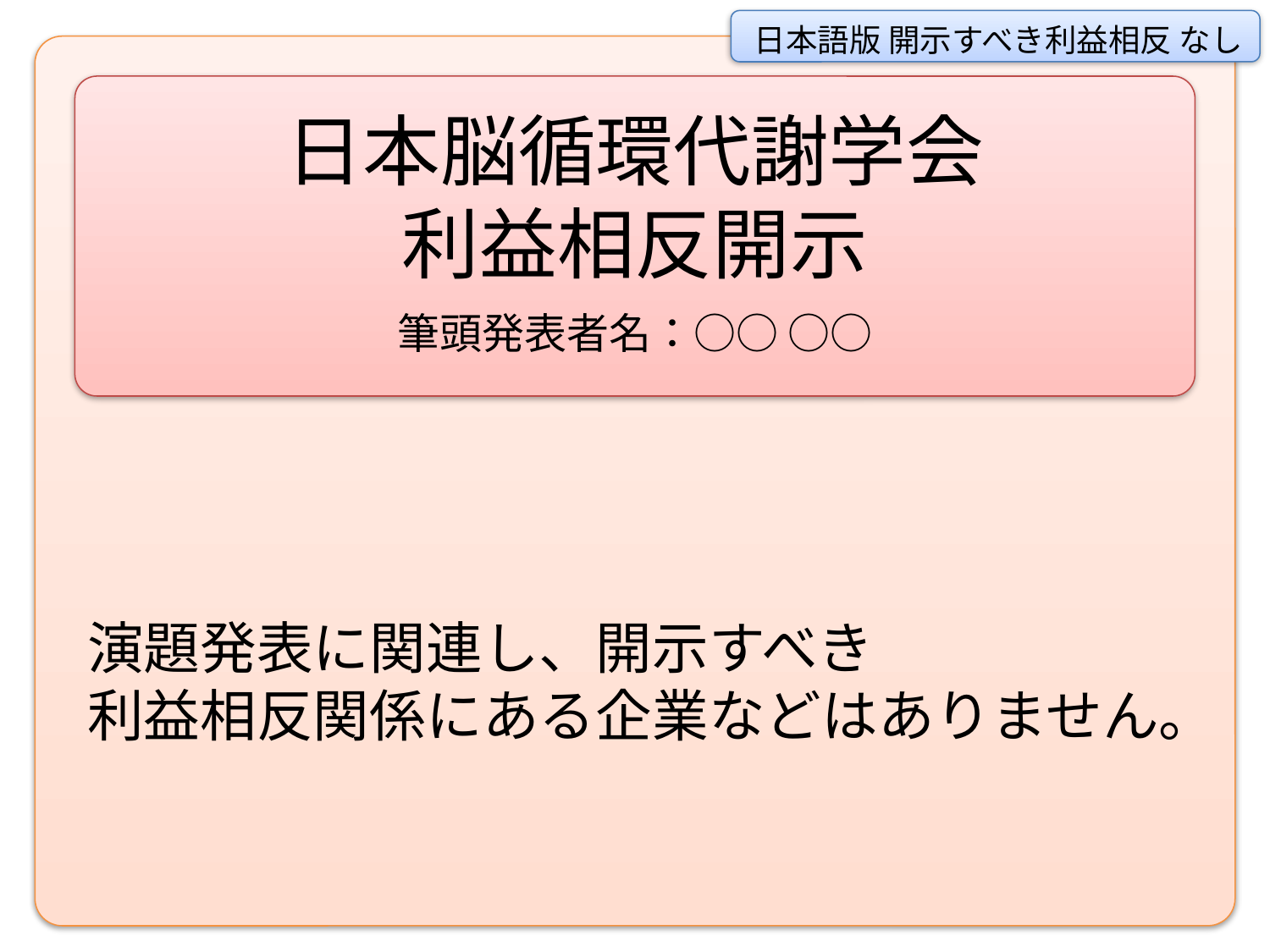

日本語版 開示すべき利益相反 なし

日本脳循環代謝学会
利益相反開示
筆頭発表者名：○○ ○○
演題発表に関連し、開示すべき
利益相反関係にある企業などはありません。